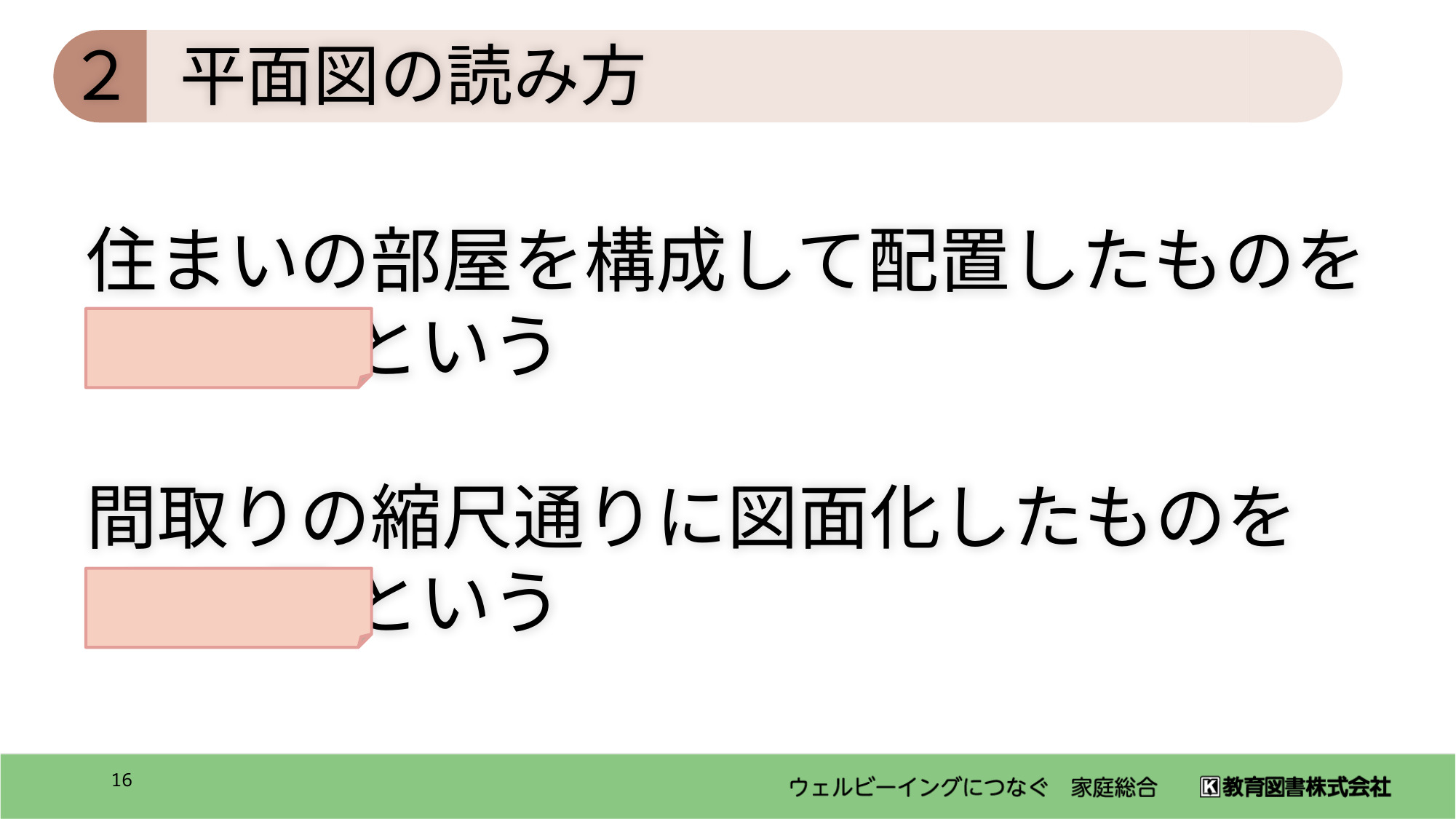

２
平面図の読み方
住まいの部屋を構成して配置したものを
 間取り という

間取りの縮尺通りに図面化したものを
 平面図 という

16